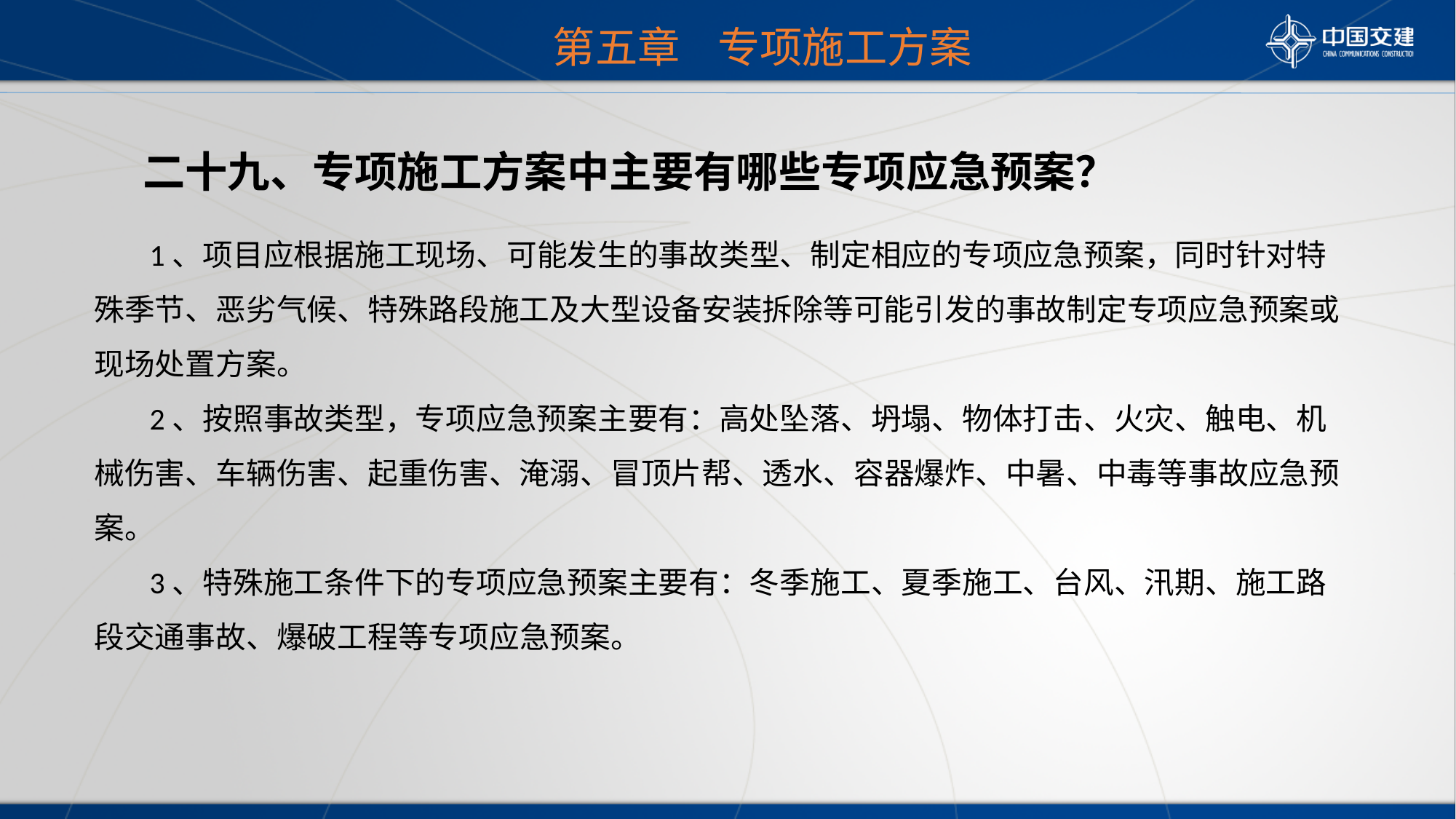

第五章    专项施工方案
    二十九、专项施工方案中主要有哪些专项应急预案？
        1、项目应根据施工现场、可能发生的事故类型、制定相应的专项应急预案，同时针对特殊季节、恶劣气候、特殊路段施工及大型设备安装拆除等可能引发的事故制定专项应急预案或现场处置方案。
        2、按照事故类型，专项应急预案主要有：高处坠落、坍塌、物体打击、火灾、触电、机械伤害、车辆伤害、起重伤害、淹溺、冒顶片帮、透水、容器爆炸、中暑、中毒等事故应急预案。
        3、特殊施工条件下的专项应急预案主要有：冬季施工、夏季施工、台风、汛期、施工路段交通事故、爆破工程等专项应急预案。